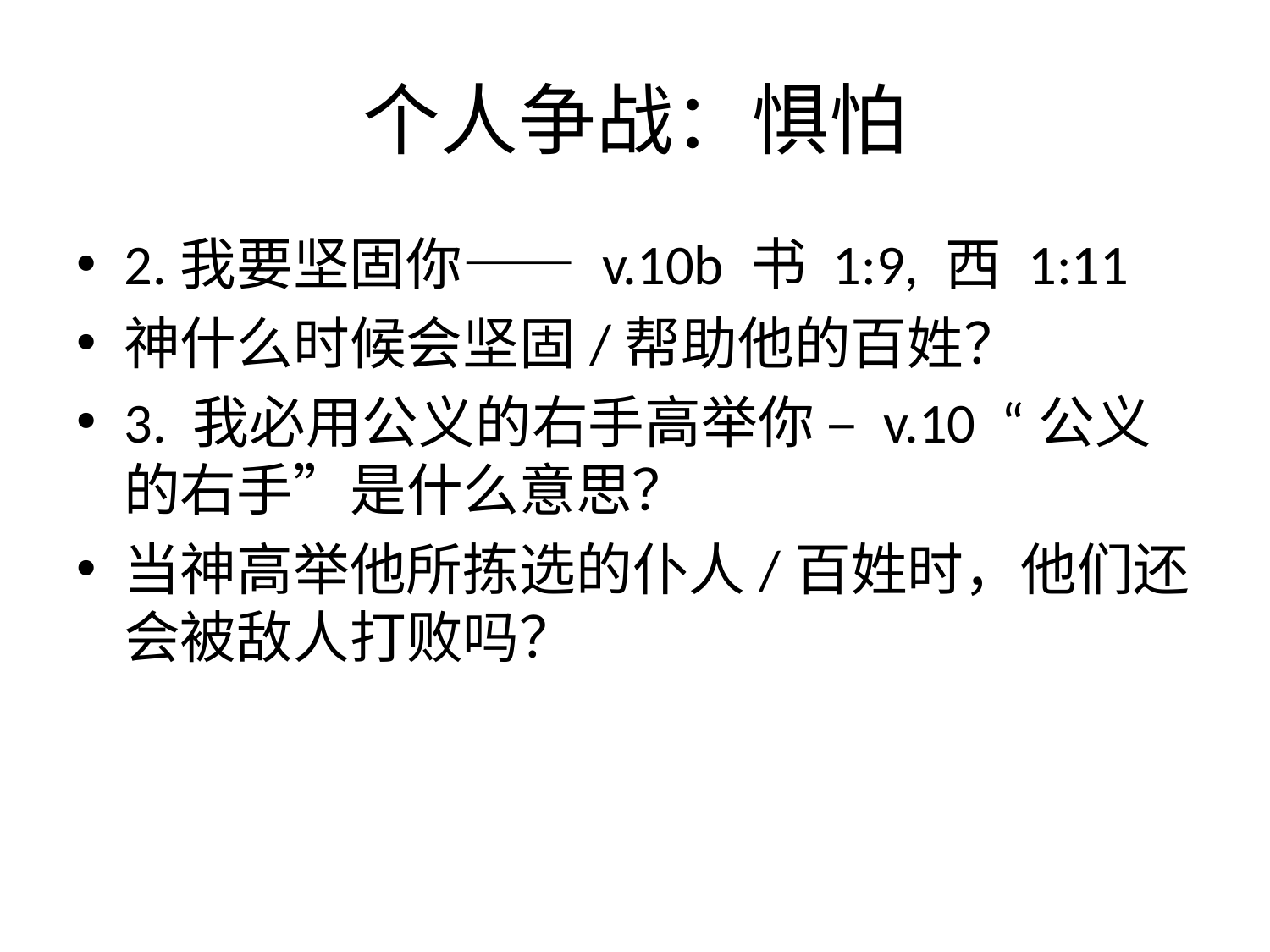

# 个人争战：惧怕
2.我要坚固你—— v.10b 书 1:9, 西 1:11
神什么时候会坚固/帮助他的百姓？
3. 我必用公义的右手高举你 – v.10  “公义的右手”是什么意思？
当神高举他所拣选的仆人/百姓时，他们还会被敌人打败吗？